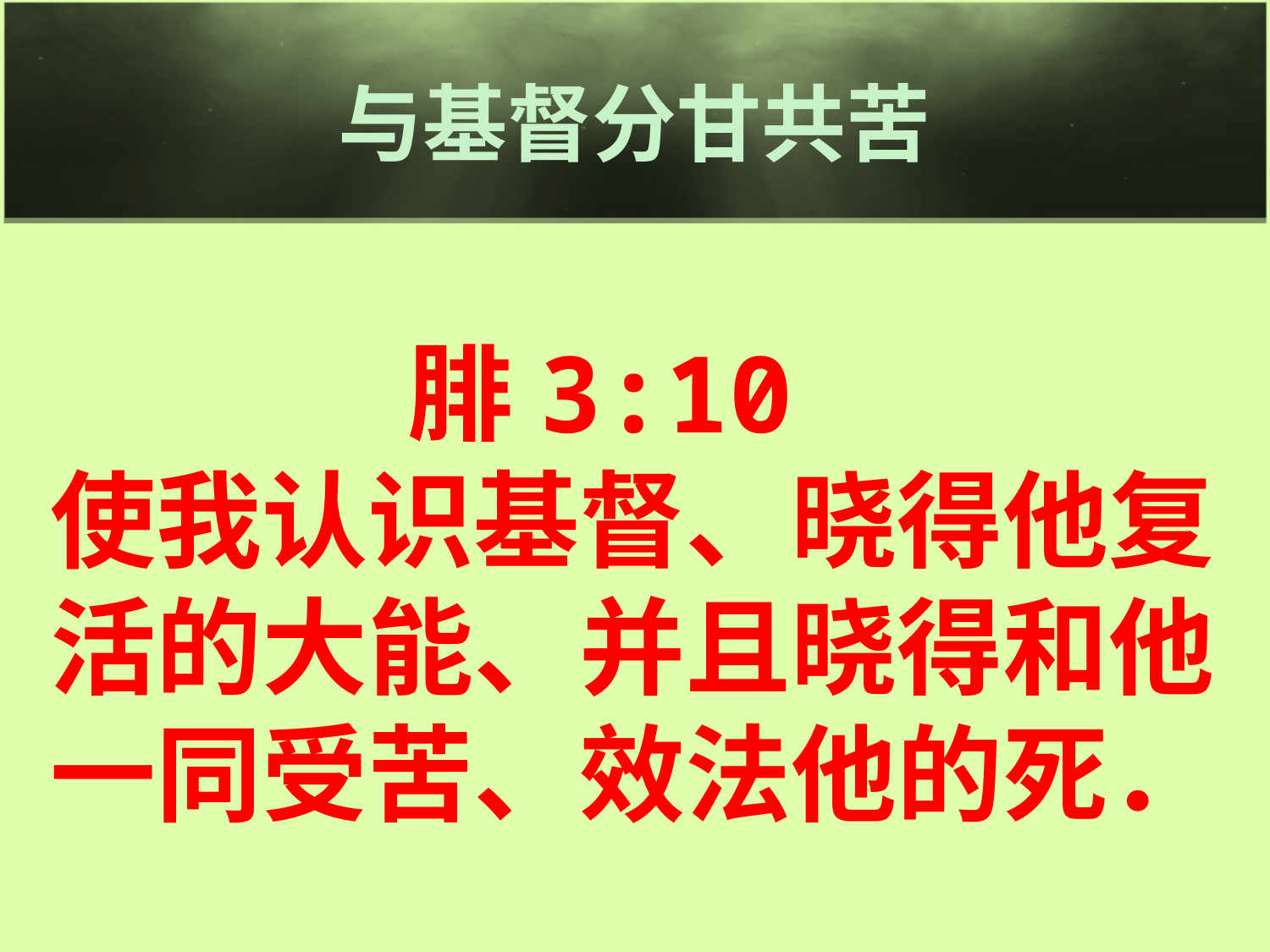

与基督分甘共苦
腓3:10
使我认识基督、晓得他复活的大能、并且晓得和他一同受苦、效法他的死．